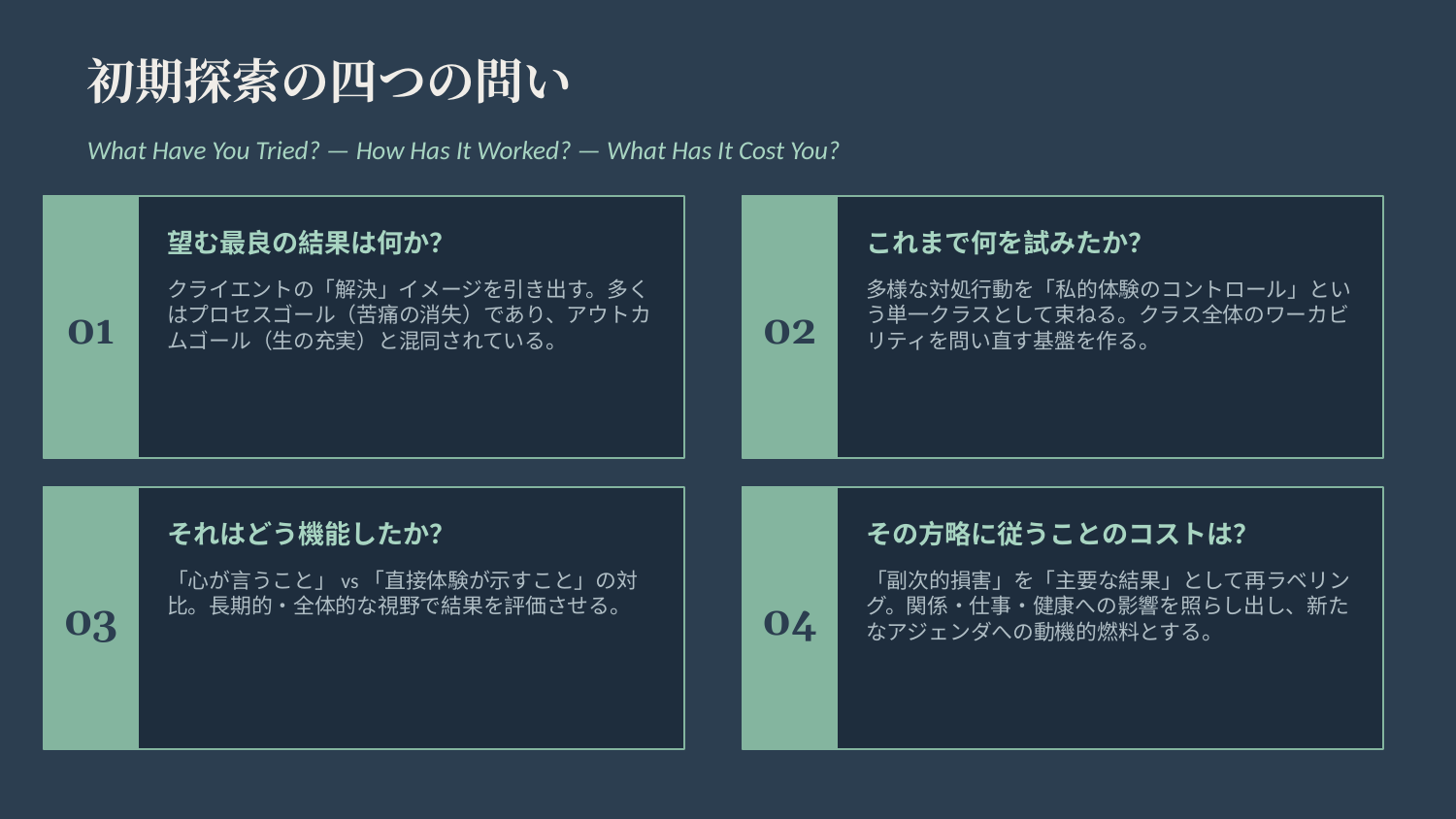

初期探索の四つの問い
What Have You Tried? — How Has It Worked? — What Has It Cost You?

01

02
望む最良の結果は何か？
これまで何を試みたか？
クライエントの「解決」イメージを引き出す。多くはプロセスゴール（苦痛の消失）であり、アウトカムゴール（生の充実）と混同されている。
多様な対処行動を「私的体験のコントロール」という単一クラスとして束ねる。クラス全体のワーカビリティを問い直す基盤を作る。

03

04
それはどう機能したか？
その方略に従うことのコストは？
「心が言うこと」vs「直接体験が示すこと」の対比。長期的・全体的な視野で結果を評価させる。
「副次的損害」を「主要な結果」として再ラベリング。関係・仕事・健康への影響を照らし出し、新たなアジェンダへの動機的燃料とする。